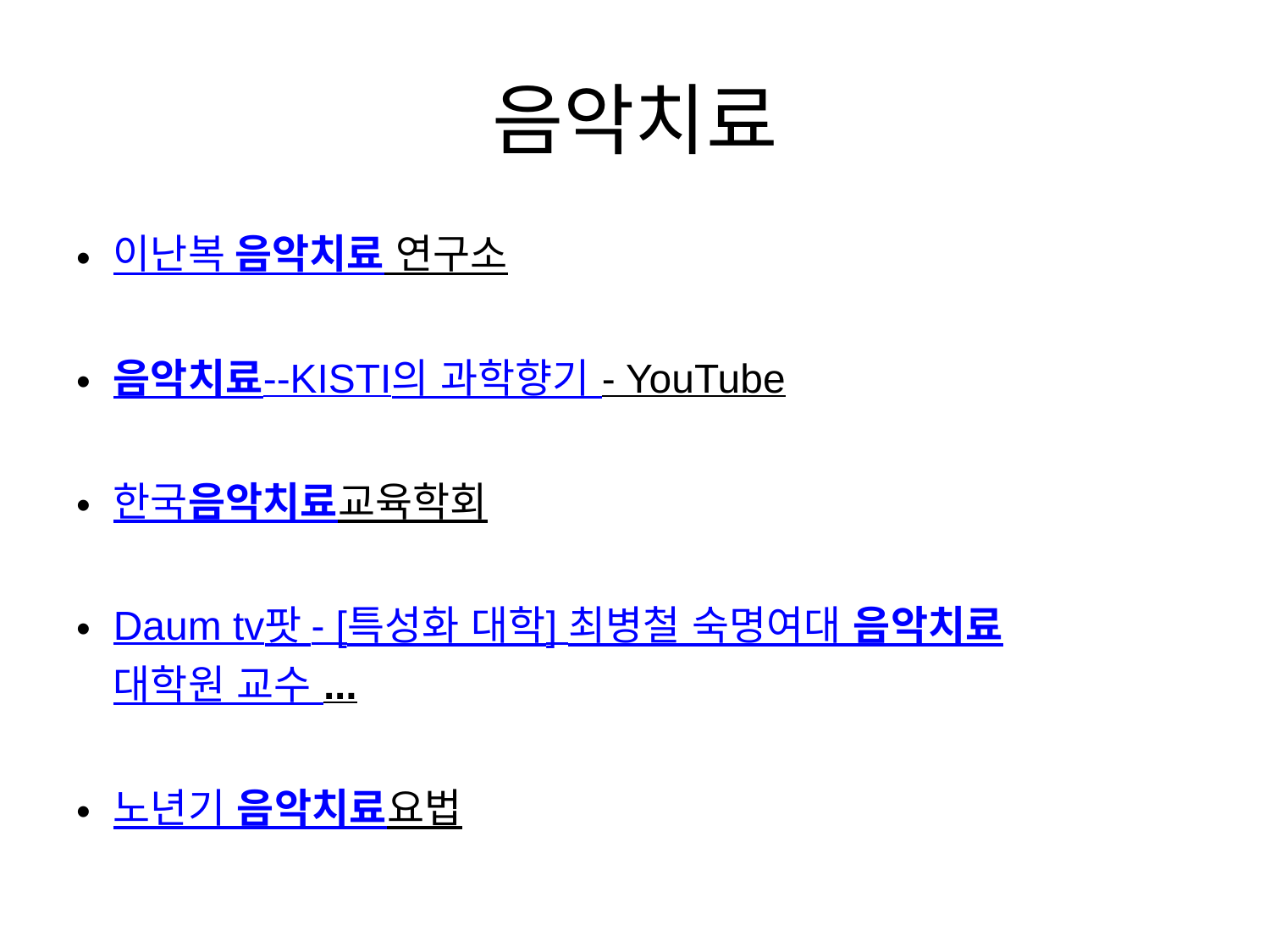

# 음악치료
이난복 음악치료 연구소

음악치료--KISTI의 과학향기 - YouTube

한국음악치료교육학회

Daum tv팟 - [특성화 대학] 최병철 숙명여대 음악치료대학원 교수 ...

노년기 음악치료요법